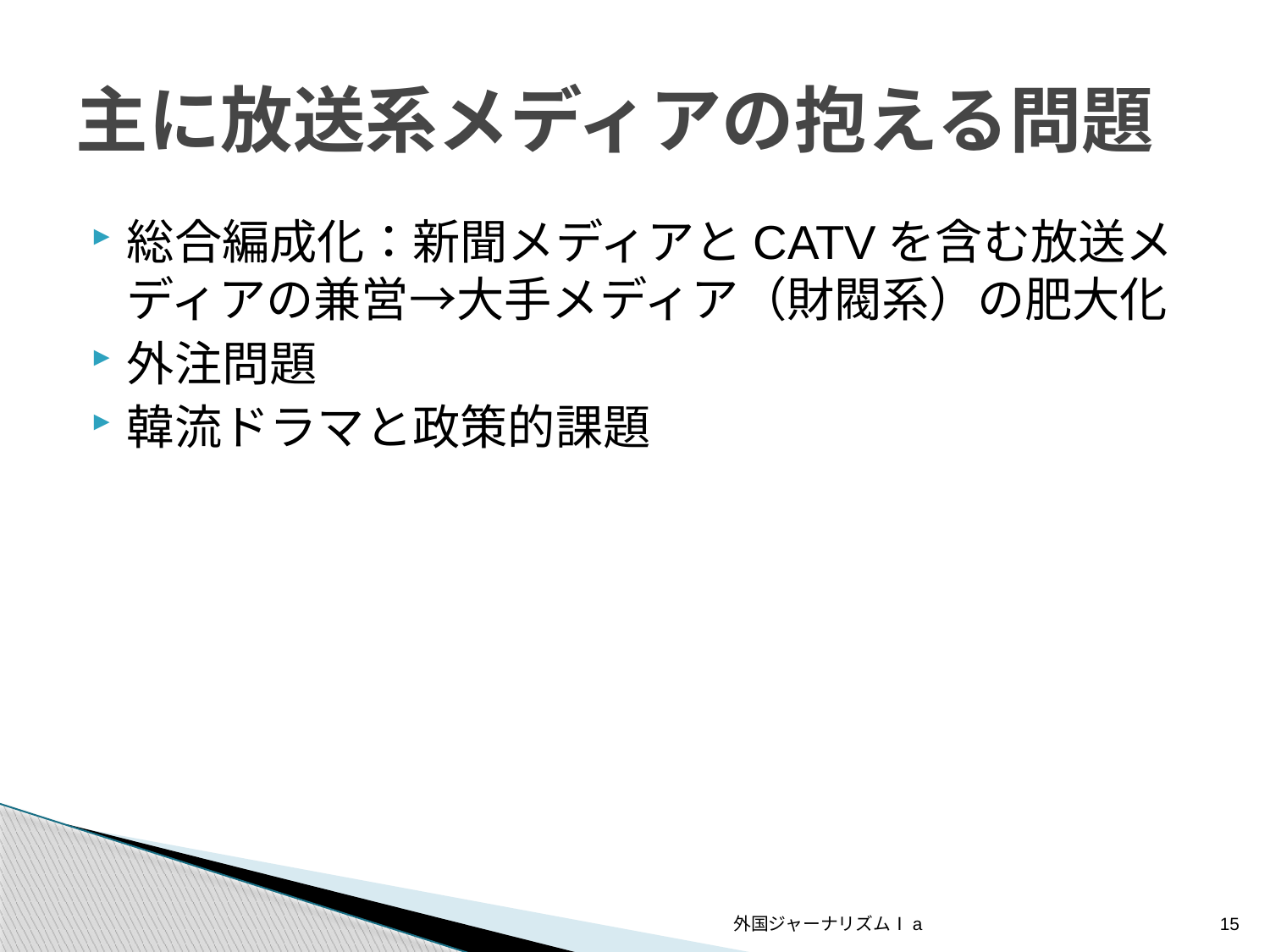

# 主に放送系メディアの抱える問題
総合編成化：新聞メディアとCATVを含む放送メディアの兼営→大手メディア（財閥系）の肥大化
外注問題
韓流ドラマと政策的課題
外国ジャーナリズムⅠa
15